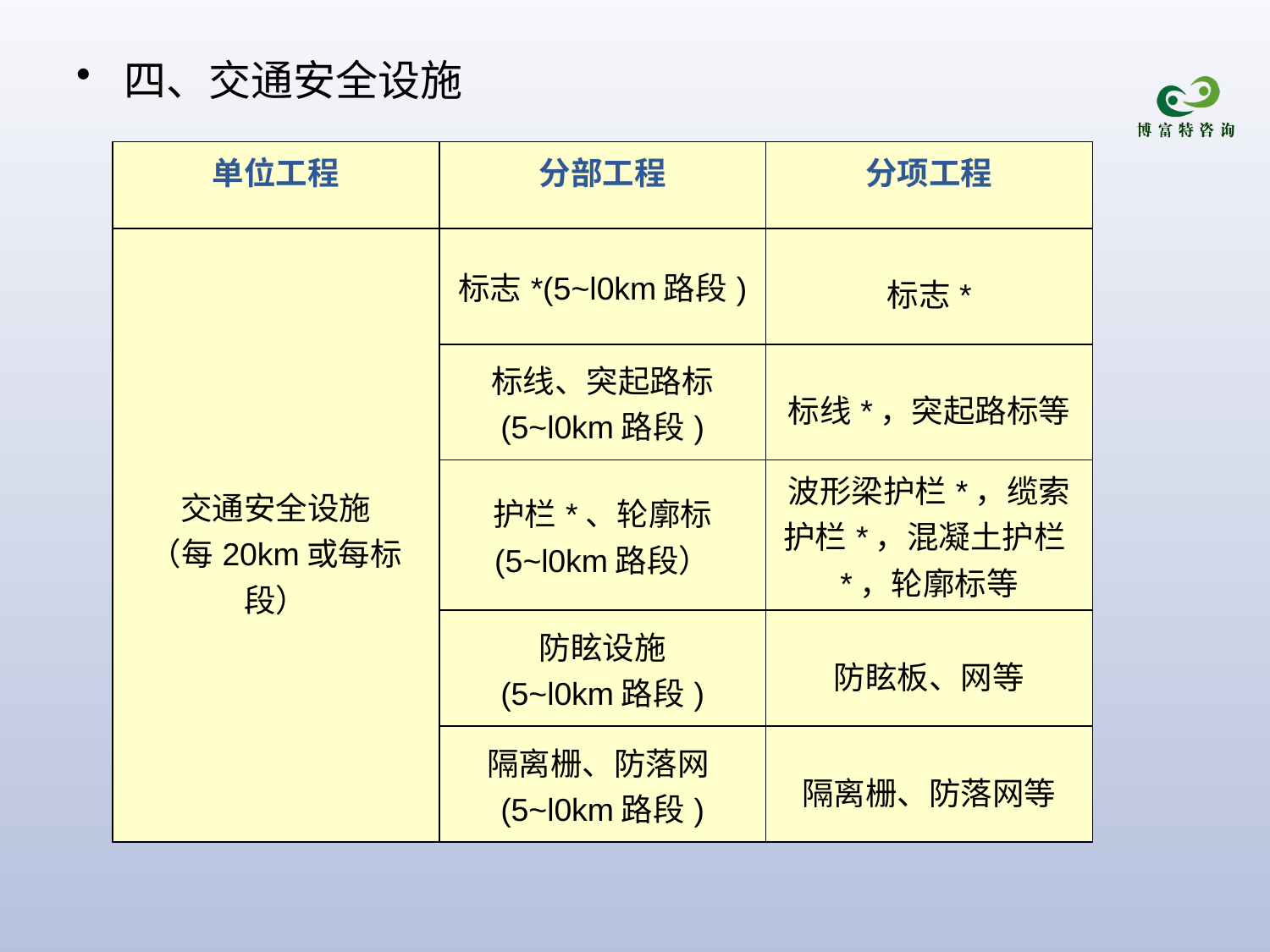

四、交通安全设施
| 单位工程 | 分部工程 | 分项工程 |
| --- | --- | --- |
| 交通安全设施 （每20km或每标段） | 标志\*(5~l0km路段) | 标志\* |
|  | 标线、突起路标 (5~l0km路段) | 标线\*，突起路标等 |
|  | 护栏\*、轮廓标 (5~l0km路段） | 波形梁护栏\*，缆索护栏\*，混凝土护栏\*，轮廓标等 |
|  | 防眩设施 (5~l0km路段) | 防眩板、网等 |
|  | 隔离栅、防落网(5~l0km路段) | 隔离栅、防落网等 |